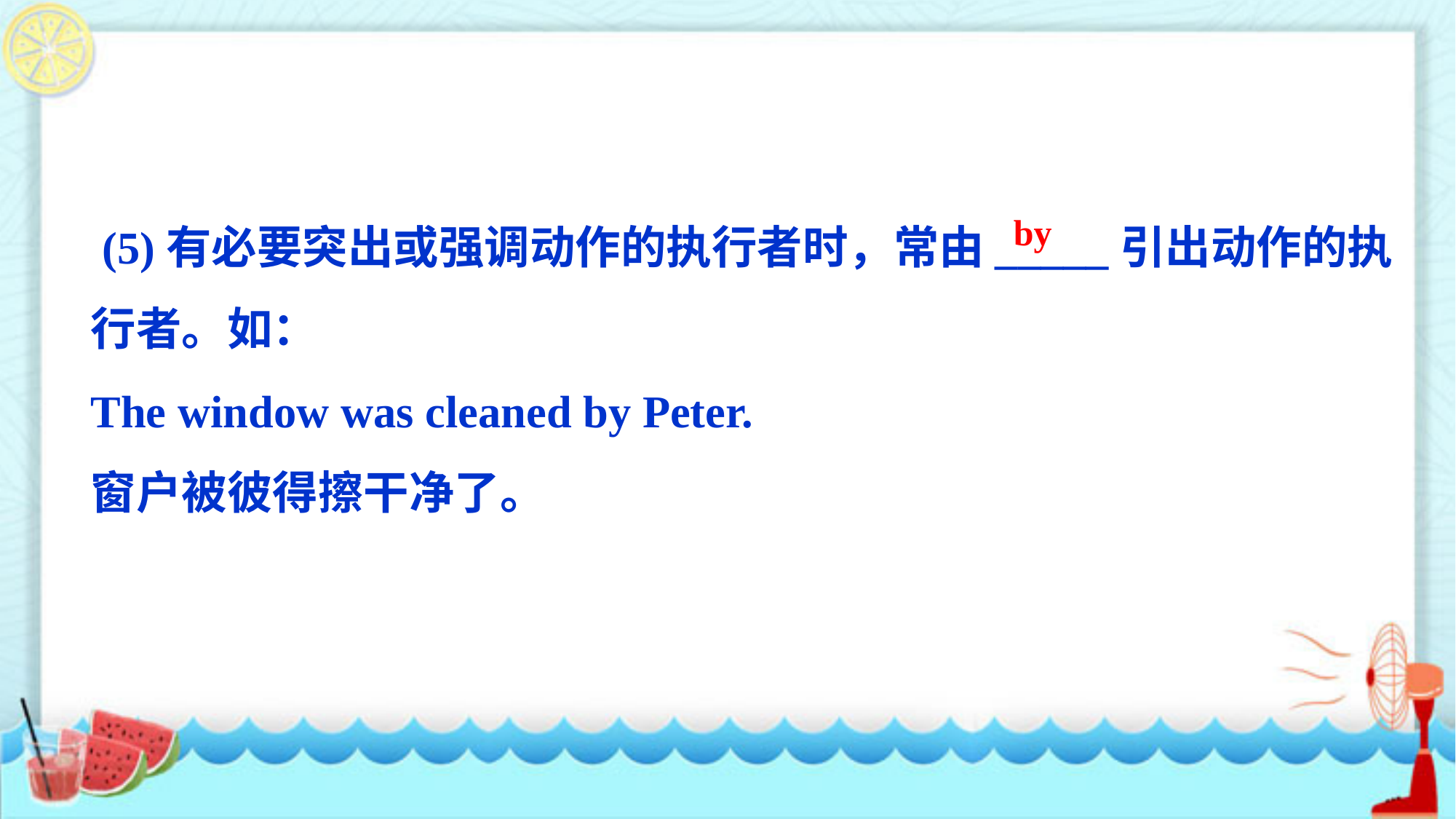

(5)有必要突出或强调动作的执行者时，常由_____引出动作的执行者。如：
The window was cleaned by Peter.
窗户被彼得擦干净了。
by